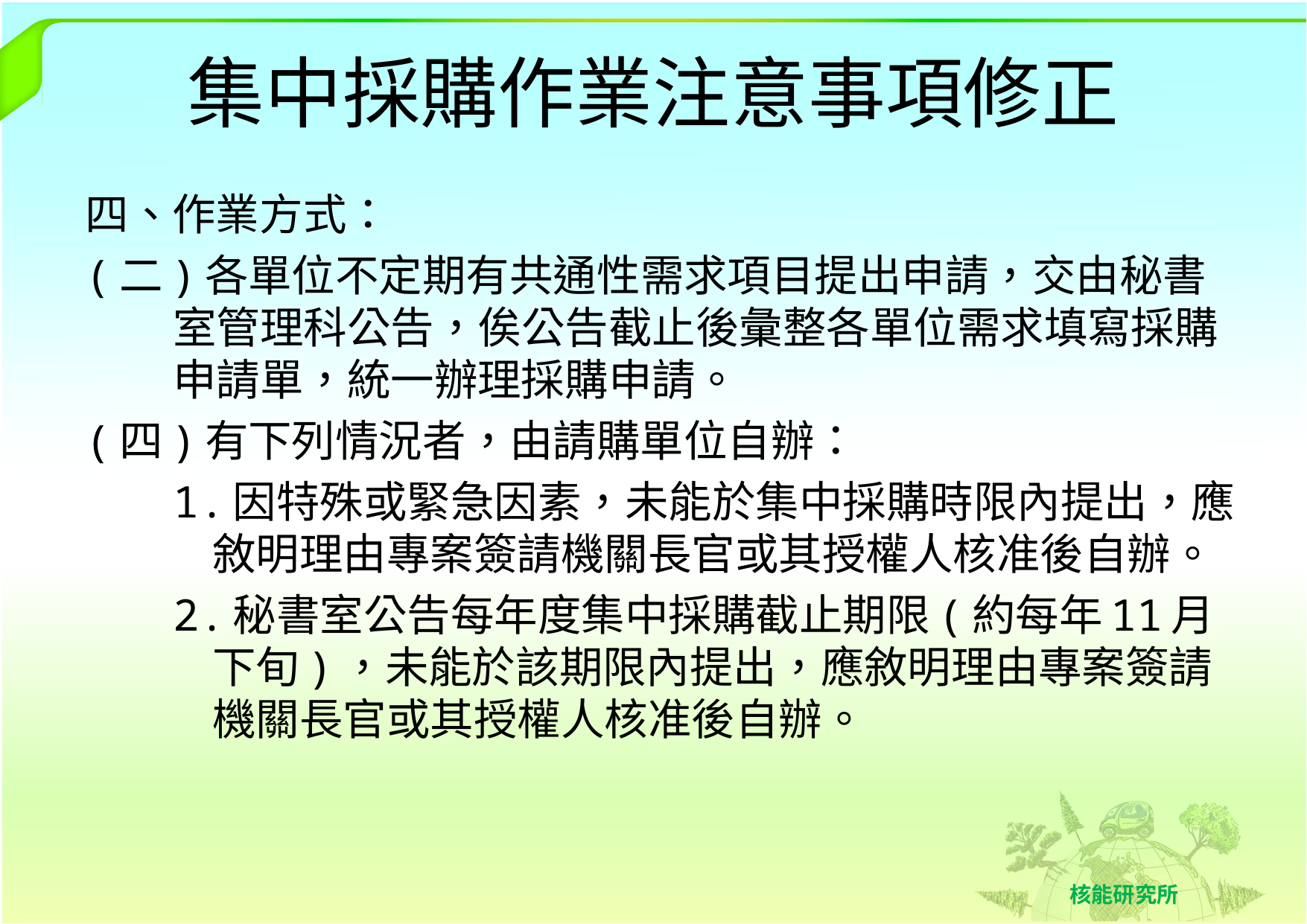

# 集中採購作業注意事項修正
四、作業方式：
(二)各單位不定期有共通性需求項目提出申請，交由秘書室管理科公告，俟公告截止後彙整各單位需求填寫採購申請單，統一辦理採購申請。
(四)有下列情況者，由請購單位自辦：
1.因特殊或緊急因素，未能於集中採購時限內提出，應敘明理由專案簽請機關長官或其授權人核准後自辦。
2.秘書室公告每年度集中採購截止期限(約每年11月下旬)，未能於該期限內提出，應敘明理由專案簽請機關長官或其授權人核准後自辦。